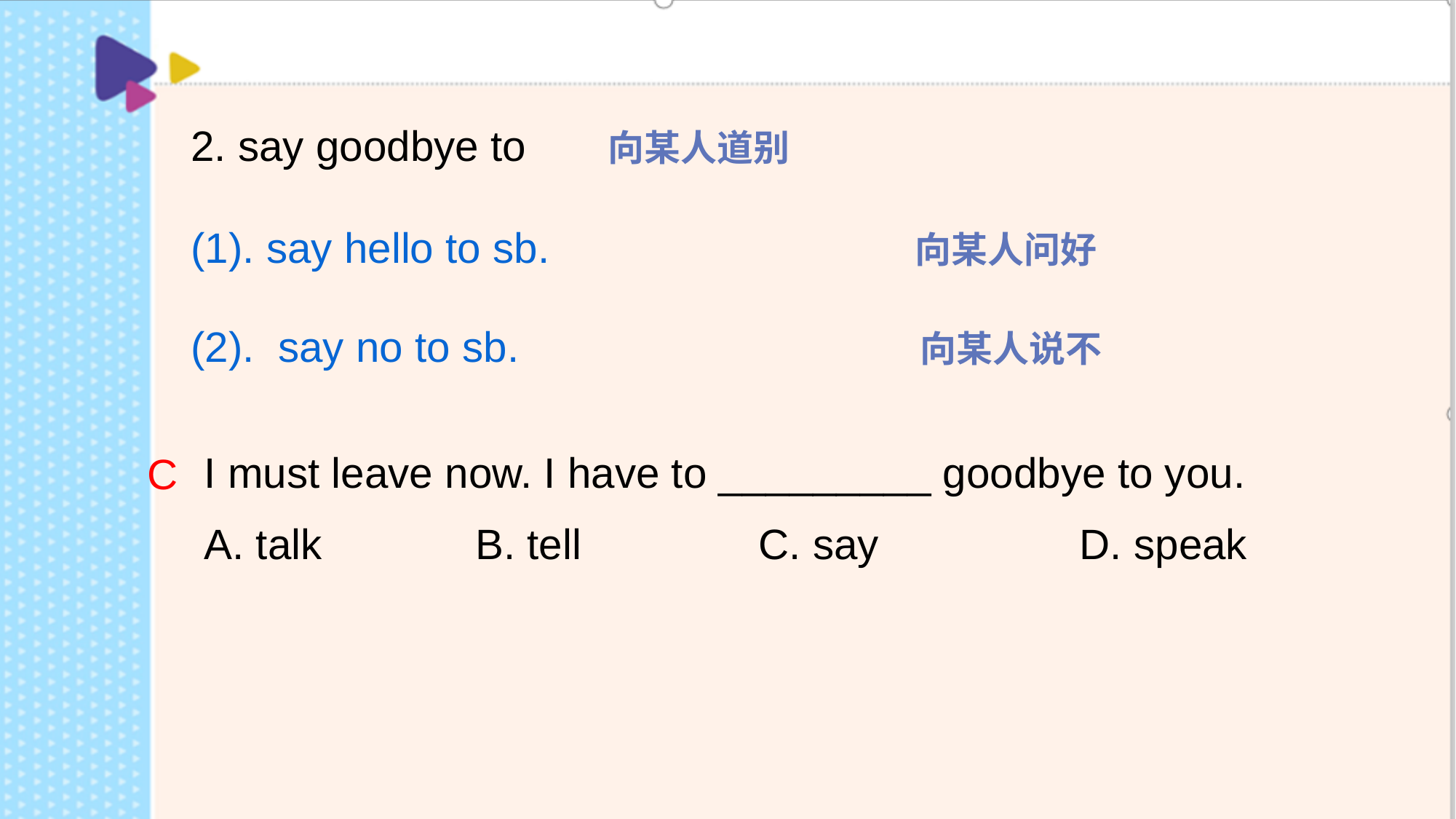

2. say goodbye to      向某人道别
(1). say hello to sb.                              向某人问好
(2).  say no to sb.                                 向某人说不
| I must leave now. I have to \_\_\_\_\_\_\_\_\_ goodbye to you. A. talk B. tell C. say D. speak |
| --- |
C